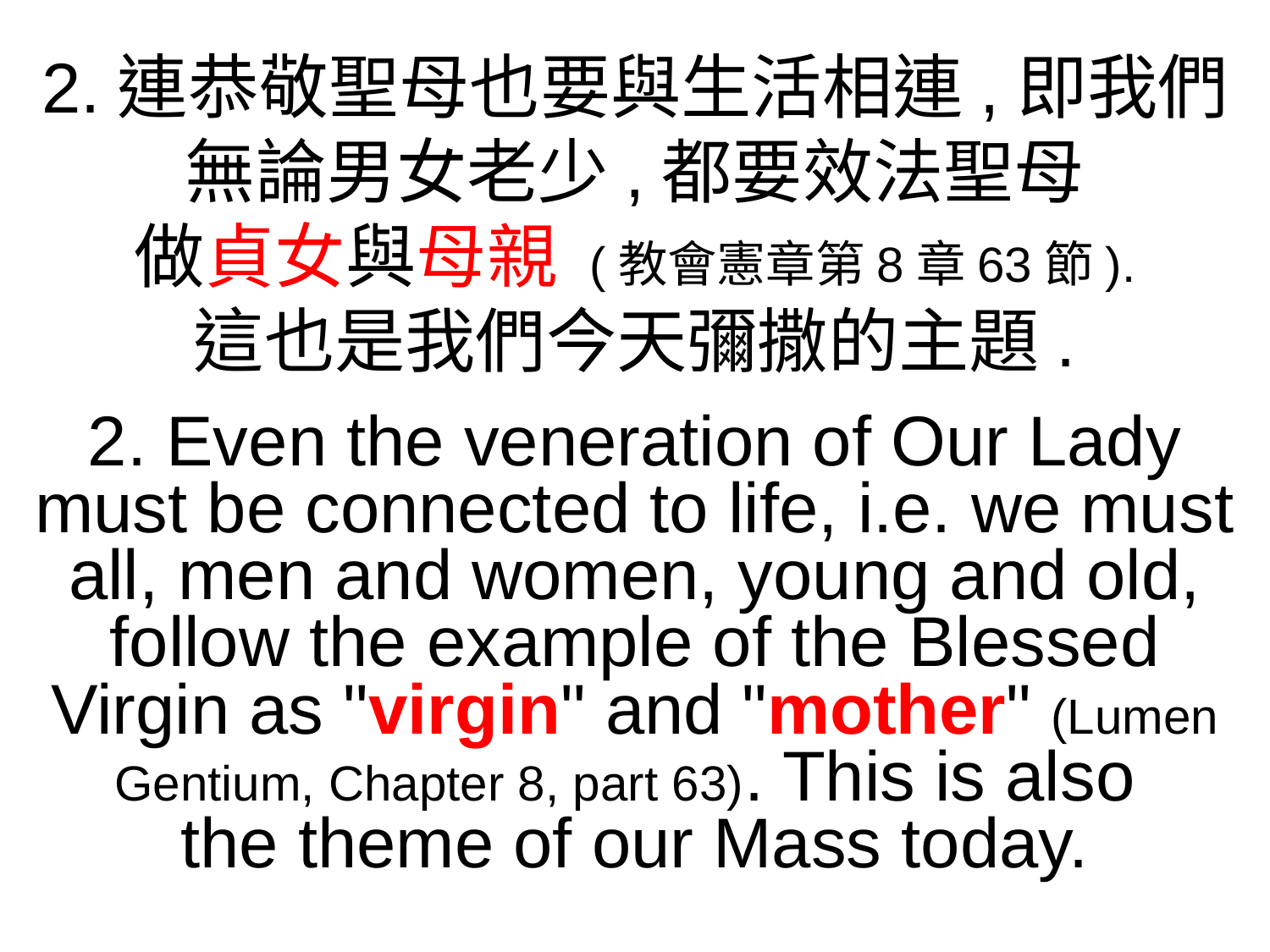

2.連恭敬聖母也要與生活相連,即我們無論男女老少,都要效法聖母
做貞女與母親 (教會憲章第8章63節).
這也是我們今天彌撒的主題.
2. Even the veneration of Our Lady must be connected to life, i.e. we must all, men and women, young and old, follow the example of the Blessed Virgin as "virgin" and "mother" (Lumen Gentium, Chapter 8, part 63). This is also
the theme of our Mass today.